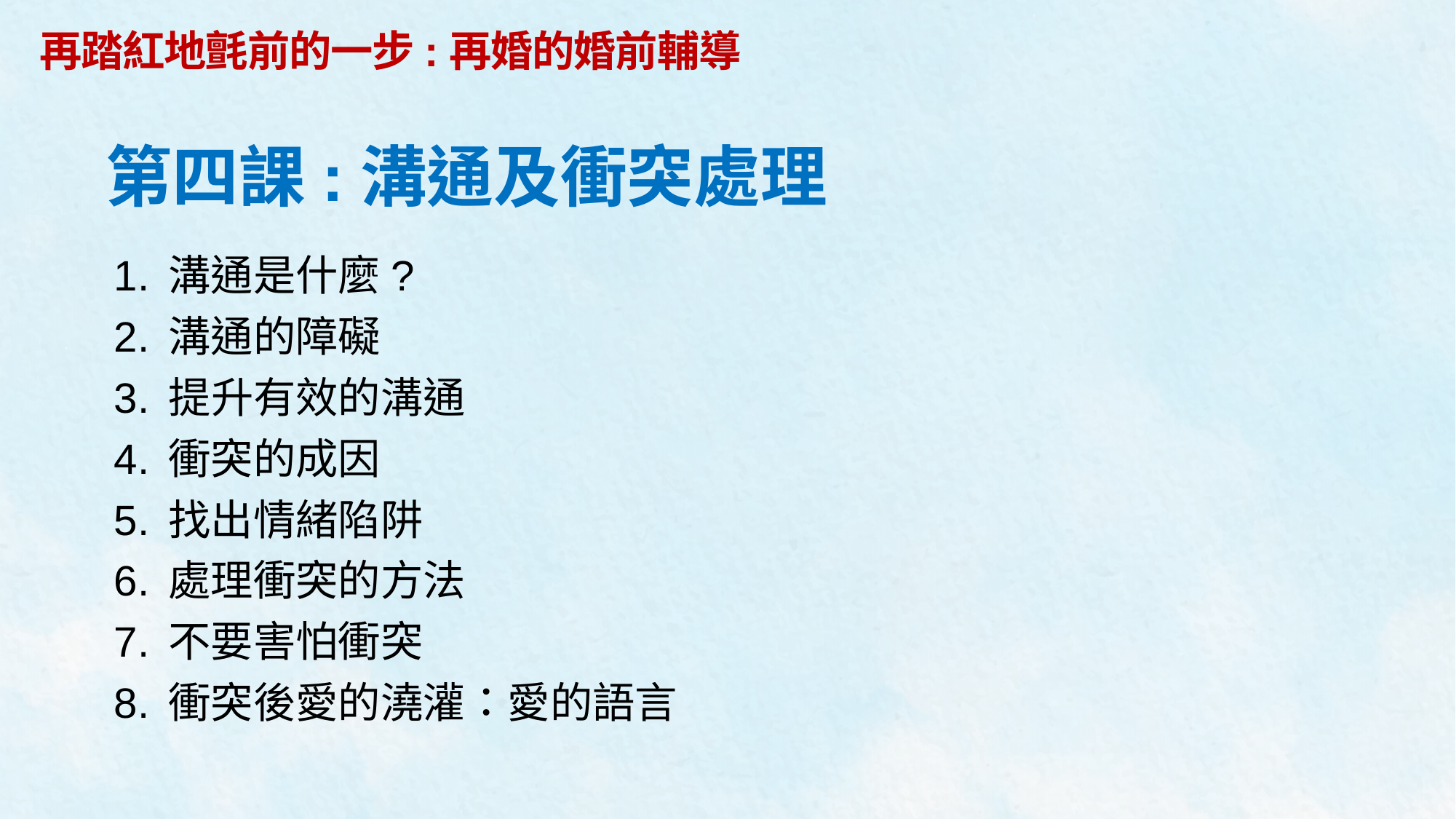

再踏紅地氈前的一步:再婚的婚前輔導
# 第四課:溝通及衝突處理
溝通是什麼?
溝通的障礙
提升有效的溝通
衝突的成因
找出情緒陷阱
處理衝突的方法
不要害怕衝突
衝突後愛的澆灌：愛的語言